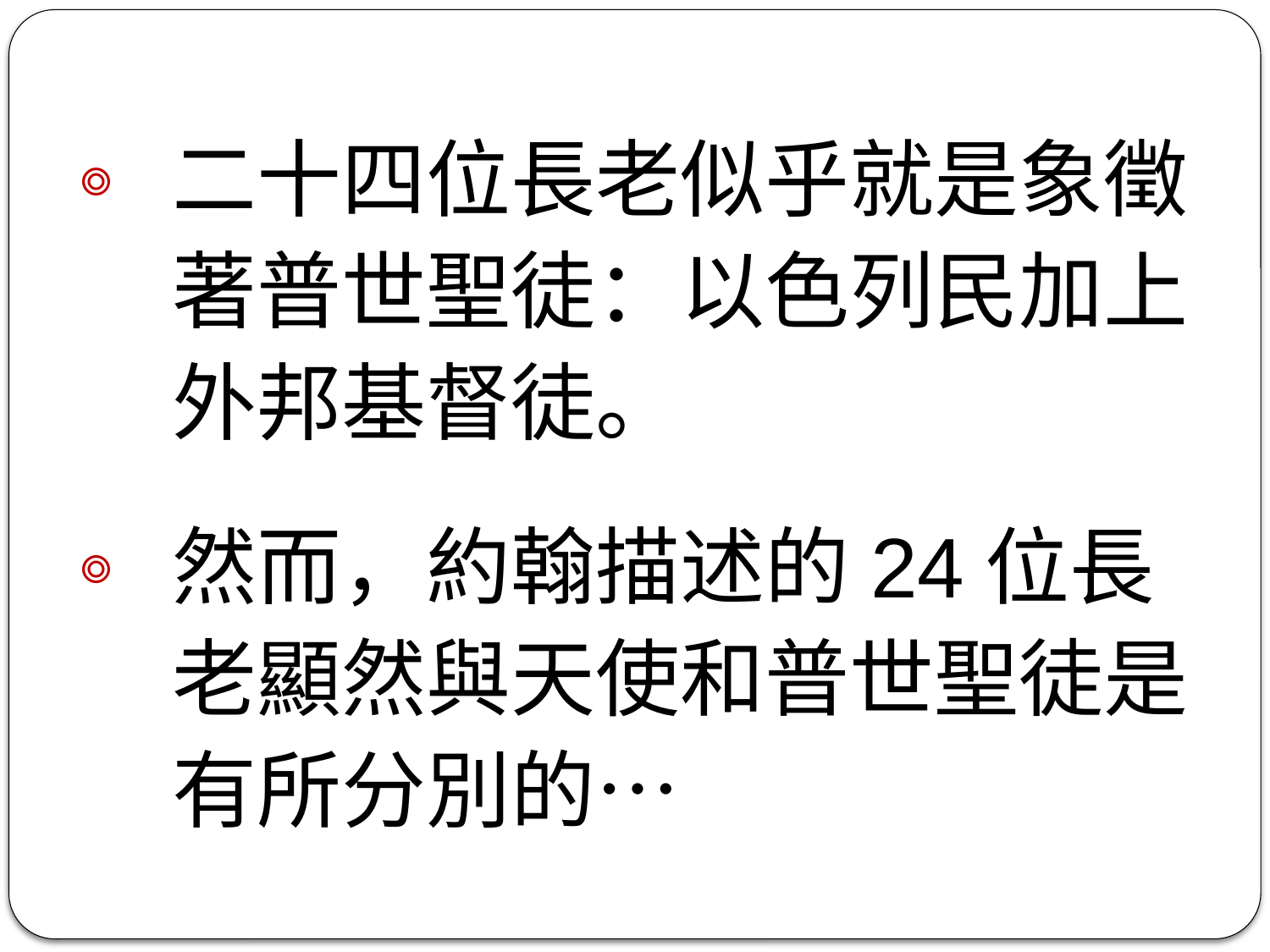

二十四位長老似乎就是象徵著普世聖徒：以色列民加上外邦基督徒。
然而，約翰描述的24位長老顯然與天使和普世聖徒是有所分別的…